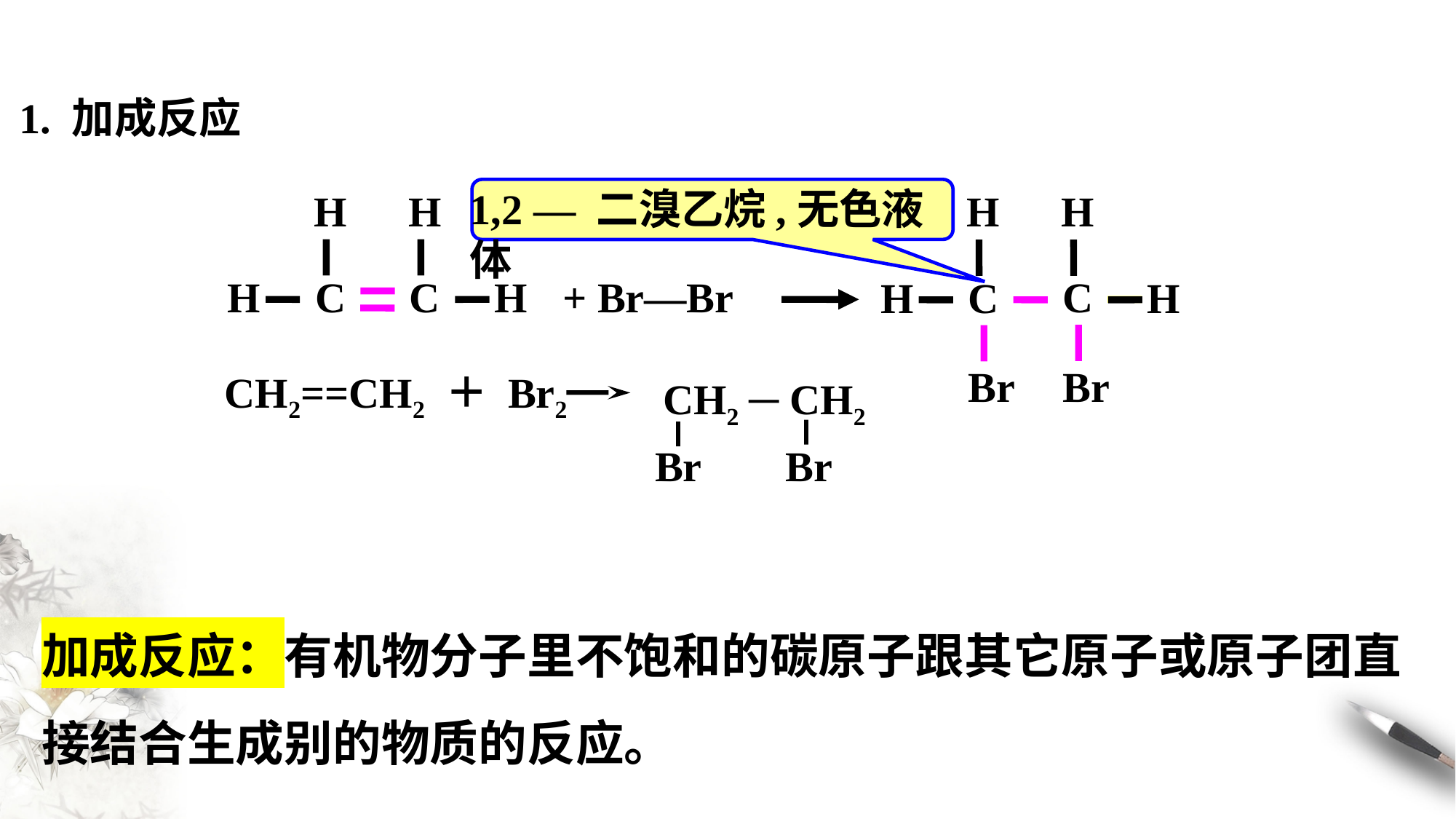

1. 加成反应
1,2 — 二溴乙烷,无色液体

H
H
H
H

C

H

C

H

Br
Br

H

C
C
H

+ Br—Br

CH2==CH2 ＋ Br2
CH2 ─ CH2

Br        Br
加成反应：有机物分子里不饱和的碳原子跟其它原子或原子团直接结合生成别的物质的反应。